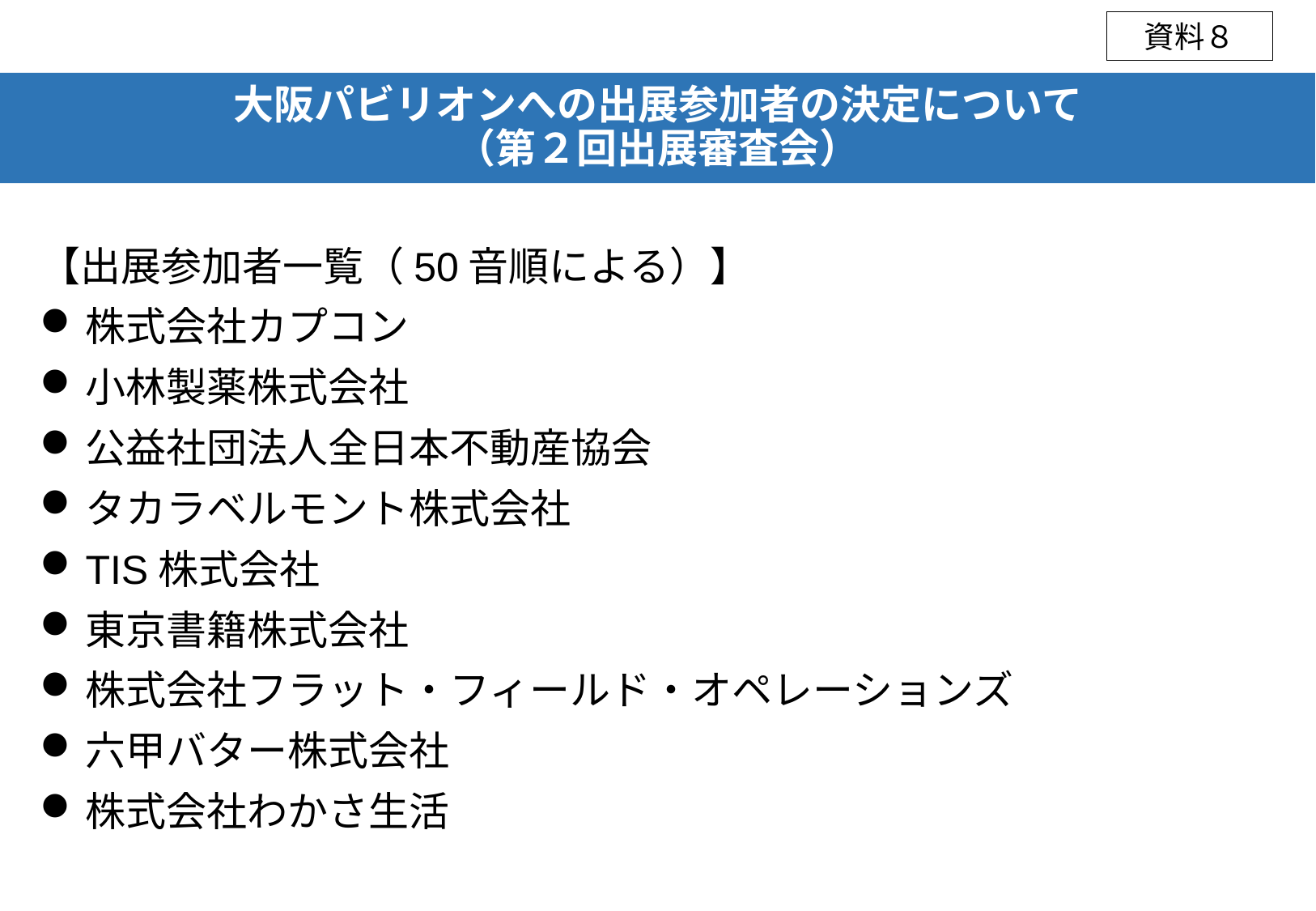

資料８
# 大阪パビリオンへの出展参加者の決定について （第２回出展審査会）
【出展参加者一覧（50音順による）】
株式会社カプコン
小林製薬株式会社
公益社団法人全日本不動産協会
タカラベルモント株式会社
TIS株式会社
東京書籍株式会社
株式会社フラット・フィールド・オペレーションズ
六甲バター株式会社
株式会社わかさ生活